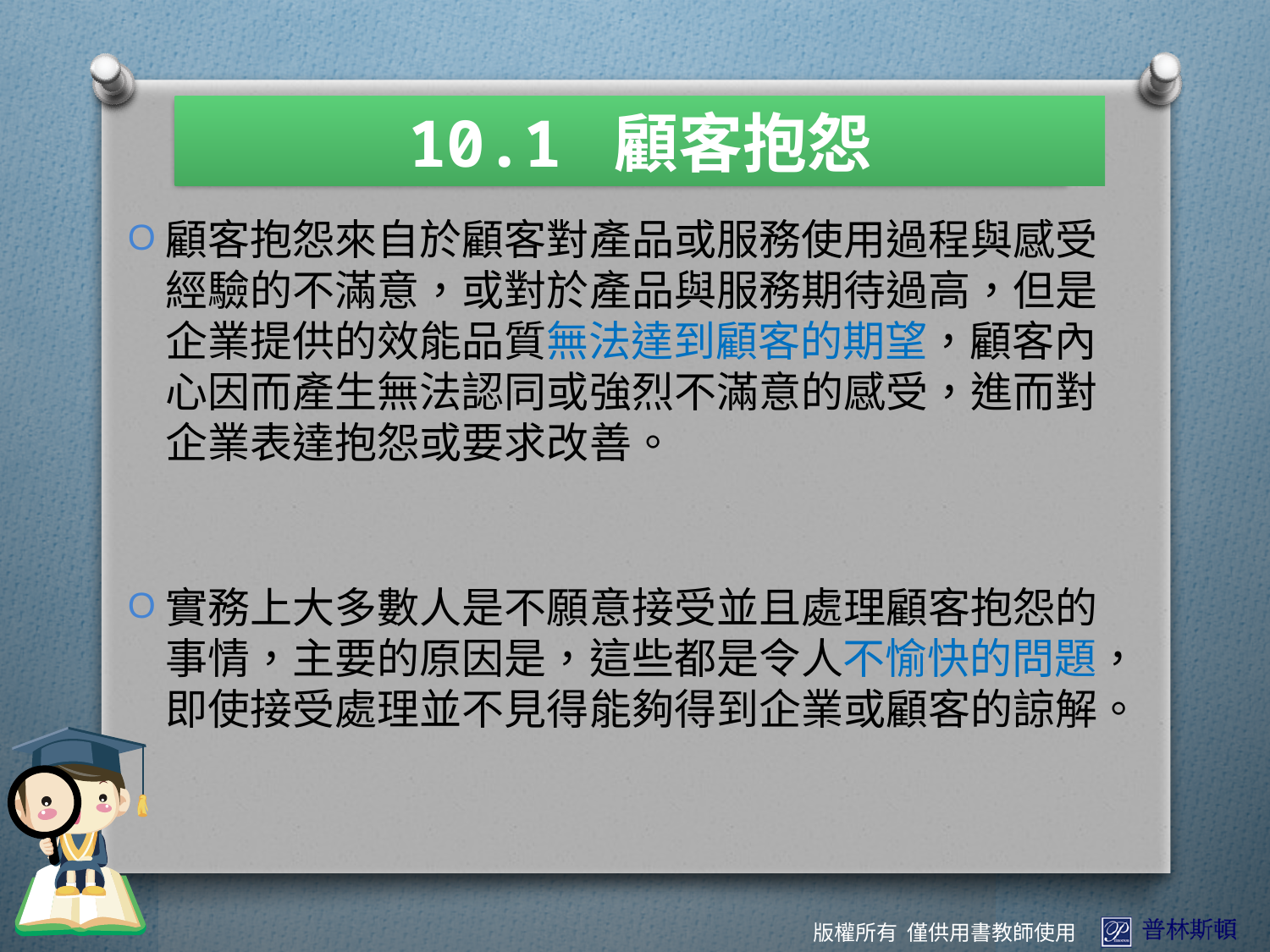

10.1 顧客抱怨
顧客抱怨來自於顧客對產品或服務使用過程與感受經驗的不滿意，或對於產品與服務期待過高，但是企業提供的效能品質無法達到顧客的期望，顧客內心因而產生無法認同或強烈不滿意的感受，進而對企業表達抱怨或要求改善。

實務上大多數人是不願意接受並且處理顧客抱怨的事情，主要的原因是，這些都是令人不愉快的問題，即使接受處理並不見得能夠得到企業或顧客的諒解。